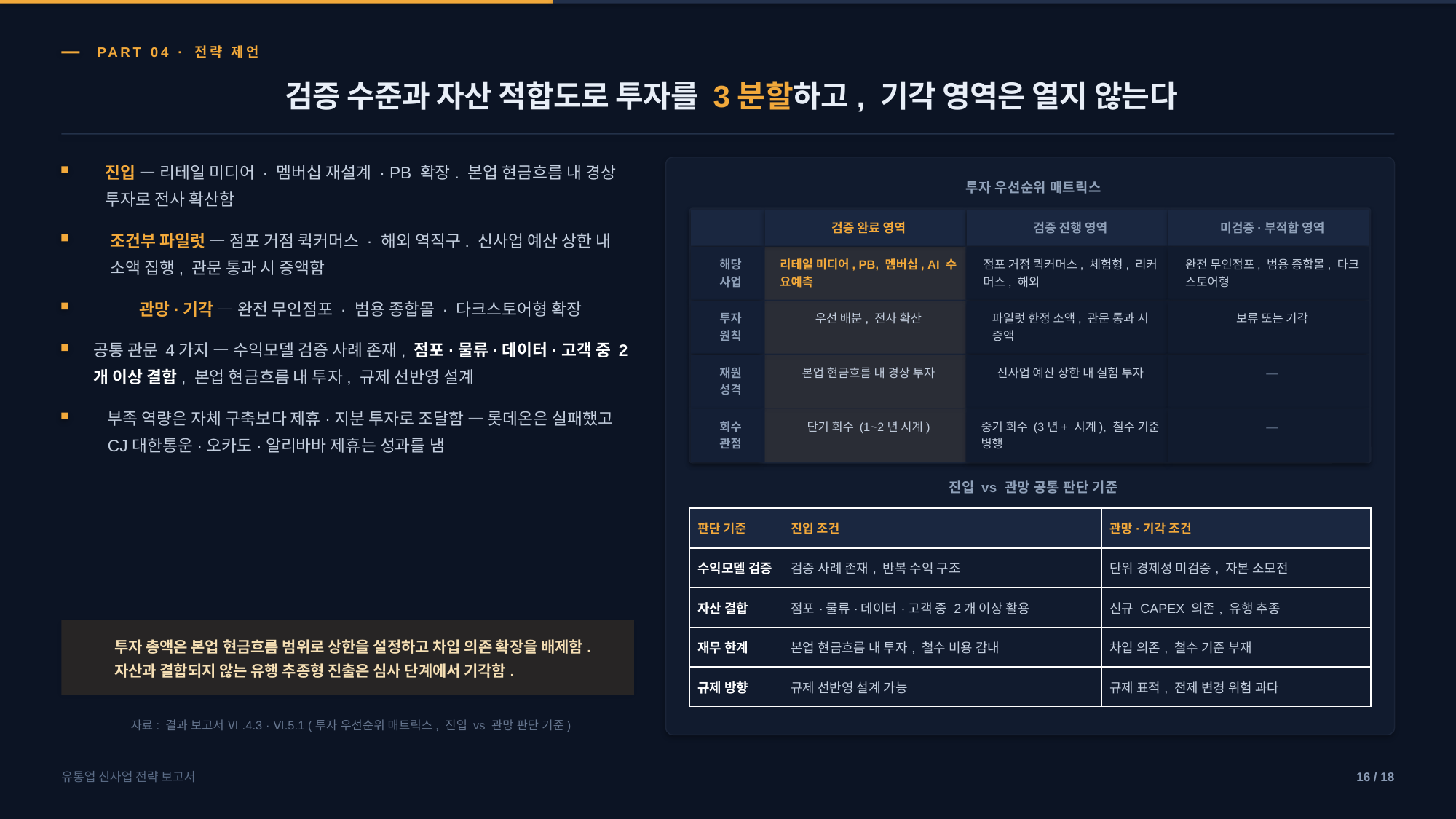

PART 04 · 전략 제언

검증 수준과 자산 적합도로 투자를 3분할하고, 기각 영역은 열지 않는다

진입 — 리테일 미디어 · 멤버십 재설계 · PB 확장. 본업 현금흐름 내 경상
투자로 전사 확산함

투자 우선순위 매트릭스

검증 완료 영역
검증 진행 영역
미검증·부적합 영역
조건부 파일럿 — 점포 거점 퀵커머스 · 해외 역직구. 신사업 예산 상한 내
소액 집행, 관문 통과 시 증액함

해당
사업
리테일 미디어, PB, 멤버십, AI 수
요예측
점포 거점 퀵커머스, 체험형, 리커
머스, 해외
완전 무인점포, 범용 종합몰, 다크
스토어형
관망·기각 — 완전 무인점포 · 범용 종합몰 · 다크스토어형 확장

투자
원칙
우선 배분, 전사 확산
파일럿 한정 소액, 관문 통과 시
증액
보류 또는 기각
공통 관문 4가지 — 수익모델 검증 사례 존재, 점포·물류·데이터·고객 중 2
개 이상 결합, 본업 현금흐름 내 투자, 규제 선반영 설계

재원
성격
본업 현금흐름 내 경상 투자
신사업 예산 상한 내 실험 투자
—
부족 역량은 자체 구축보다 제휴·지분 투자로 조달함 — 롯데온은 실패했고
CJ대한통운·오카도·알리바바 제휴는 성과를 냄

회수
관점
단기 회수 (1~2년 시계)
중기 회수 (3년+ 시계), 철수 기준
병행
—
진입 vs 관망 공통 판단 기준
| 판단 기준 | 진입 조건 | 관망·기각 조건 |
| --- | --- | --- |
| 수익모델 검증 | 검증 사례 존재, 반복 수익 구조 | 단위 경제성 미검증, 자본 소모전 |
| 자산 결합 | 점포·물류·데이터·고객 중 2개 이상 활용 | 신규 CAPEX 의존, 유행 추종 |
| 재무 한계 | 본업 현금흐름 내 투자, 철수 비용 감내 | 차입 의존, 철수 기준 부재 |
| 규제 방향 | 규제 선반영 설계 가능 | 규제 표적, 전제 변경 위험 과다 |

투자 총액은 본업 현금흐름 범위로 상한을 설정하고 차입 의존 확장을 배제함.
자산과 결합되지 않는 유행 추종형 진출은 심사 단계에서 기각함.
자료: 결과 보고서 Ⅵ.4.3 · Ⅵ.5.1 (투자 우선순위 매트릭스, 진입 vs 관망 판단 기준)
유통업 신사업 전략 보고서
16 / 18